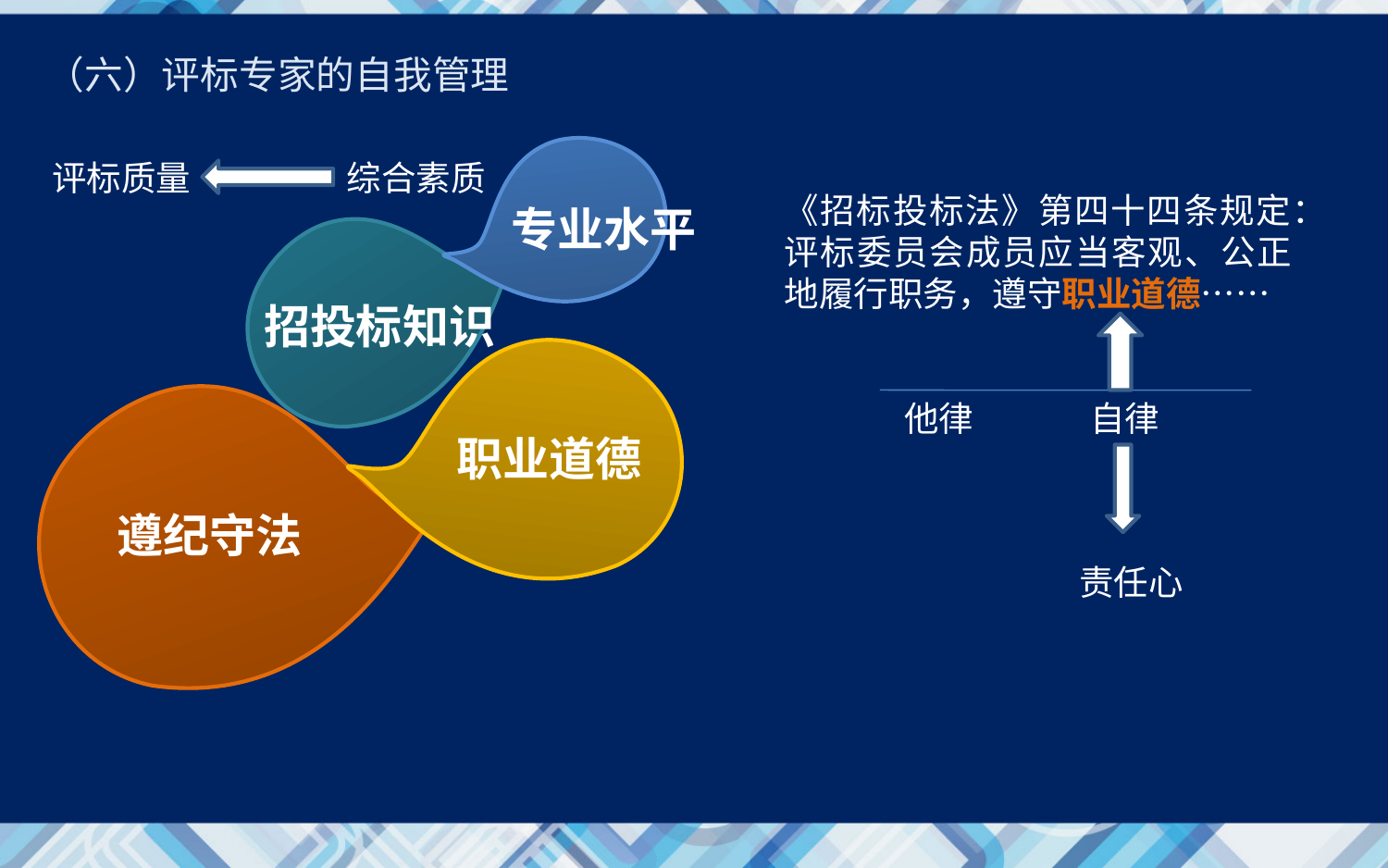

（六）评标专家的自我管理

招投标知识

评标质量
综合素质

《招标投标法》第四十四条规定：评标委员会成员应当客观、公正地履行职务，遵守职业道德……
专业水平

他律
自律
职业道德

遵纪守法
责任心